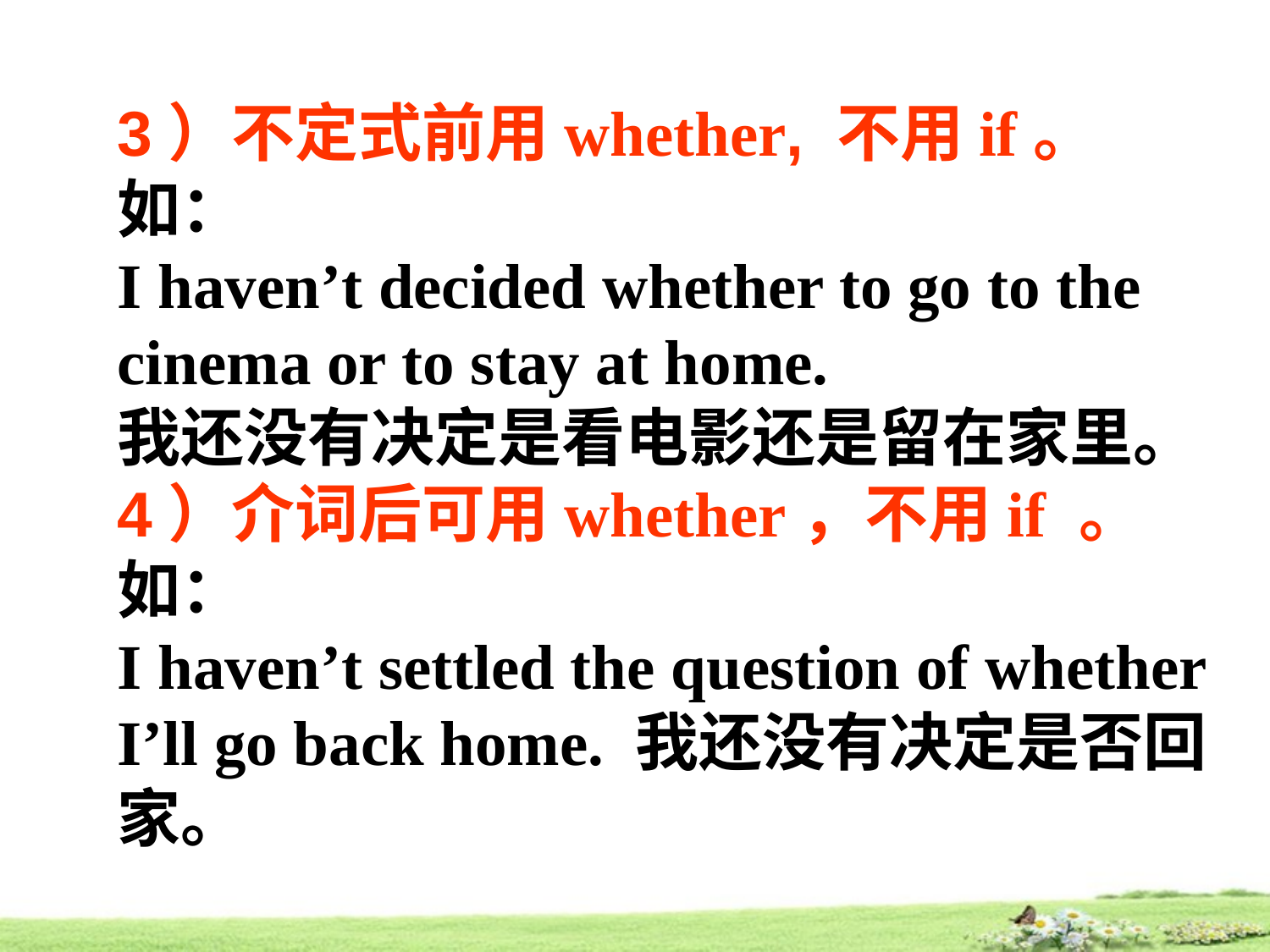

3）不定式前用whether, 不用if。
如：
I haven’t decided whether to go to the cinema or to stay at home.
我还没有决定是看电影还是留在家里。
4）介词后可用whether，不用if 。
如：
I haven’t settled the question of whether I’ll go back home. 我还没有决定是否回家。